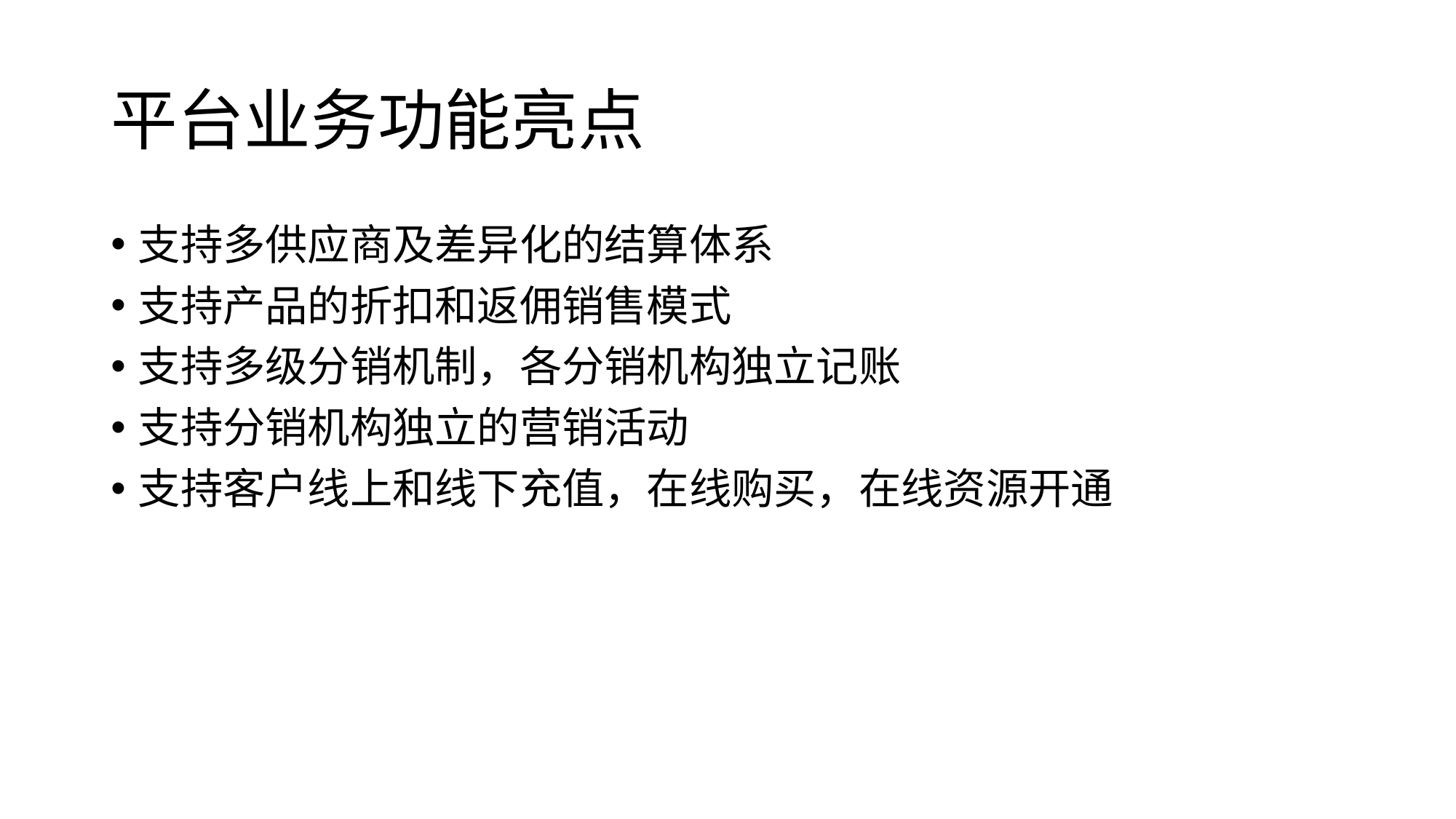

# 平台业务功能亮点
支持多供应商及差异化的结算体系
支持产品的折扣和返佣销售模式
支持多级分销机制，各分销机构独立记账
支持分销机构独立的营销活动
支持客户线上和线下充值，在线购买，在线资源开通